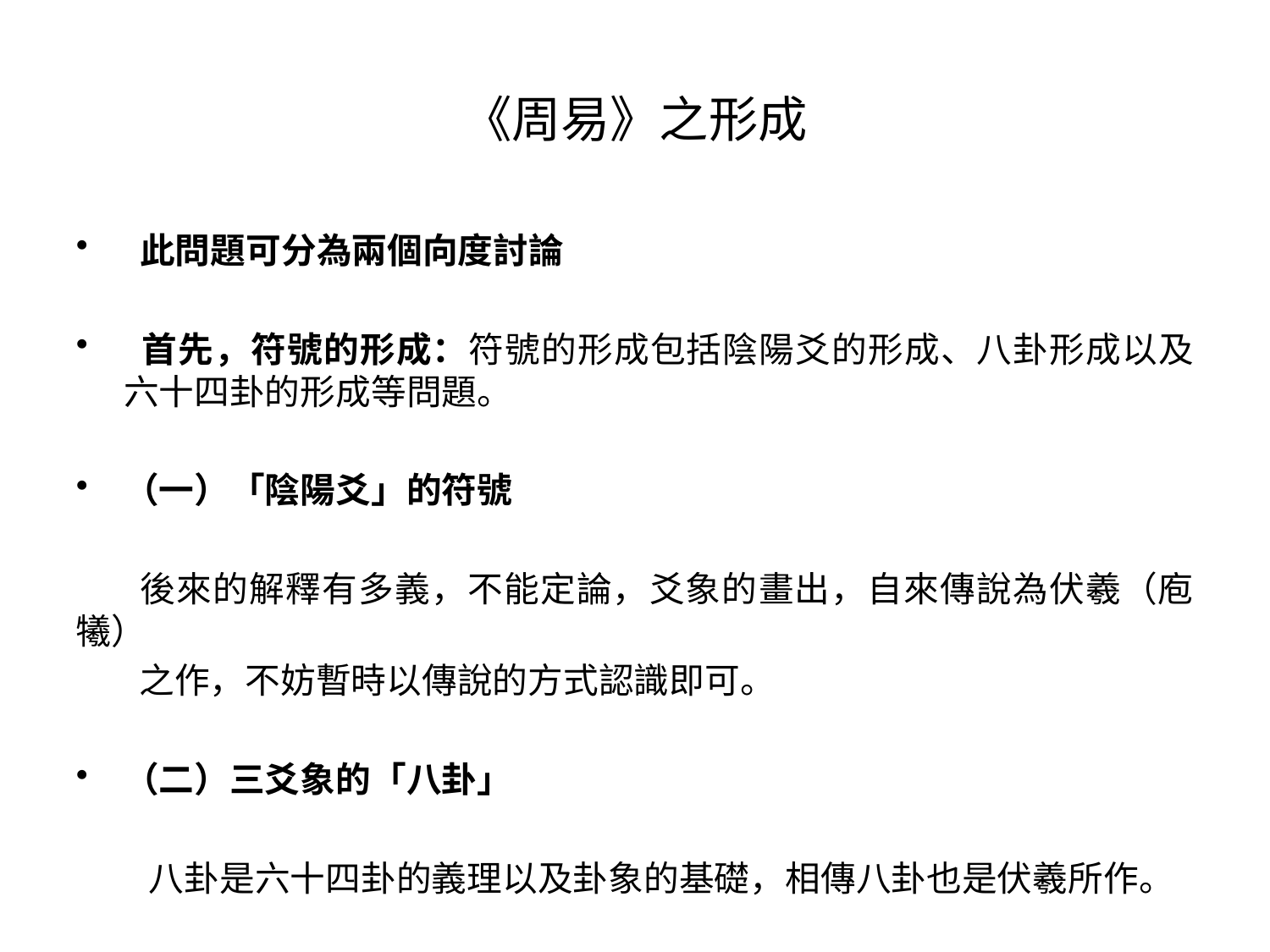

# 《周易》之形成
 此問題可分為兩個向度討論

 首先，符號的形成：符號的形成包括陰陽爻的形成、八卦形成以及六十四卦的形成等問題。

（一）「陰陽爻」的符號

      後來的解釋有多義，不能定論，爻象的畫出，自來傳說為伏羲（庖犧）
       之作，不妨暫時以傳說的方式認識即可。

（二）三爻象的「八卦」

        八卦是六十四卦的義理以及卦象的基礎，相傳八卦也是伏羲所作。